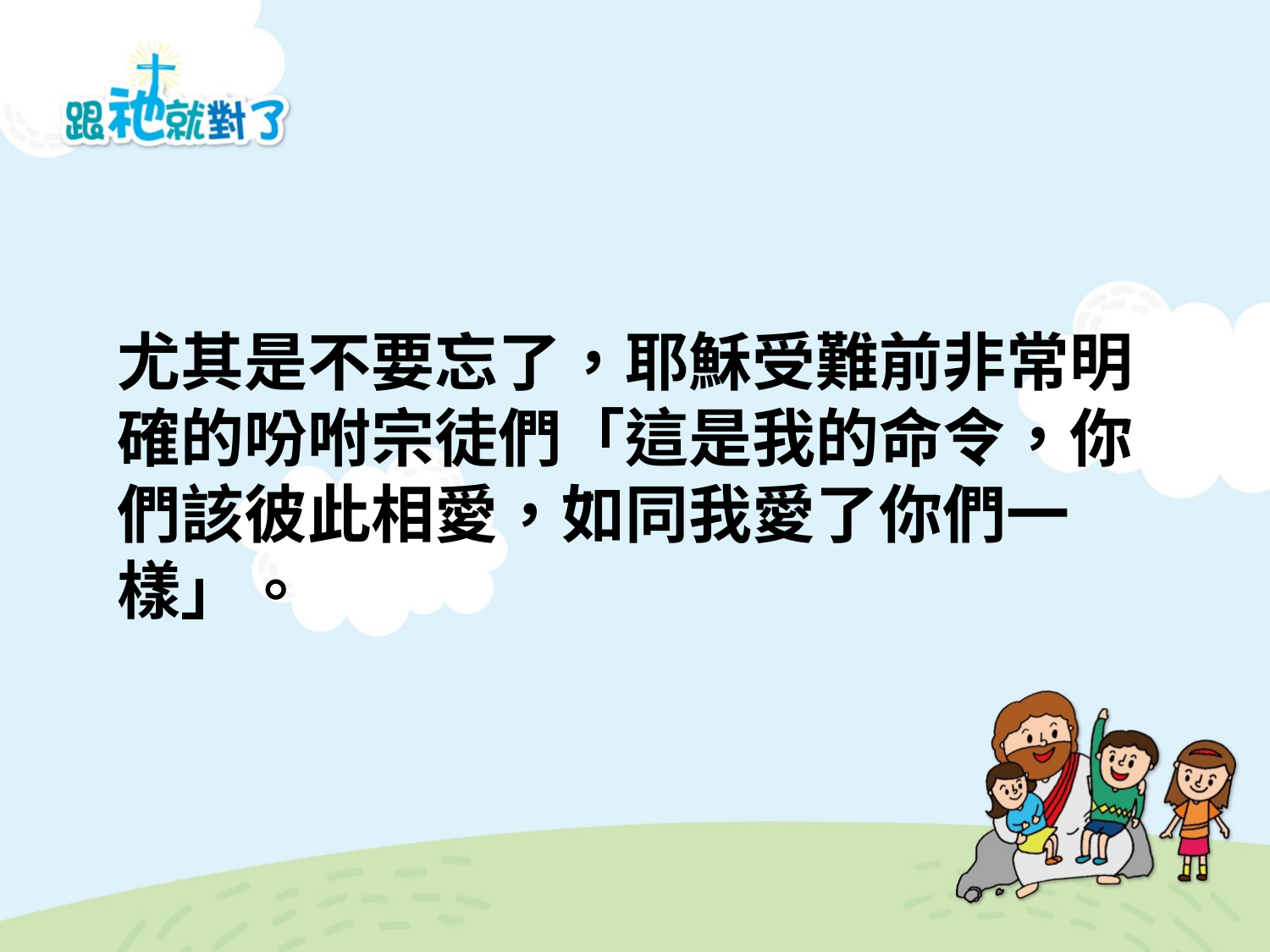

尤其是不要忘了，耶穌受難前非常明確的吩咐宗徒們「這是我的命令，你們該彼此相愛，如同我愛了你們一樣」。